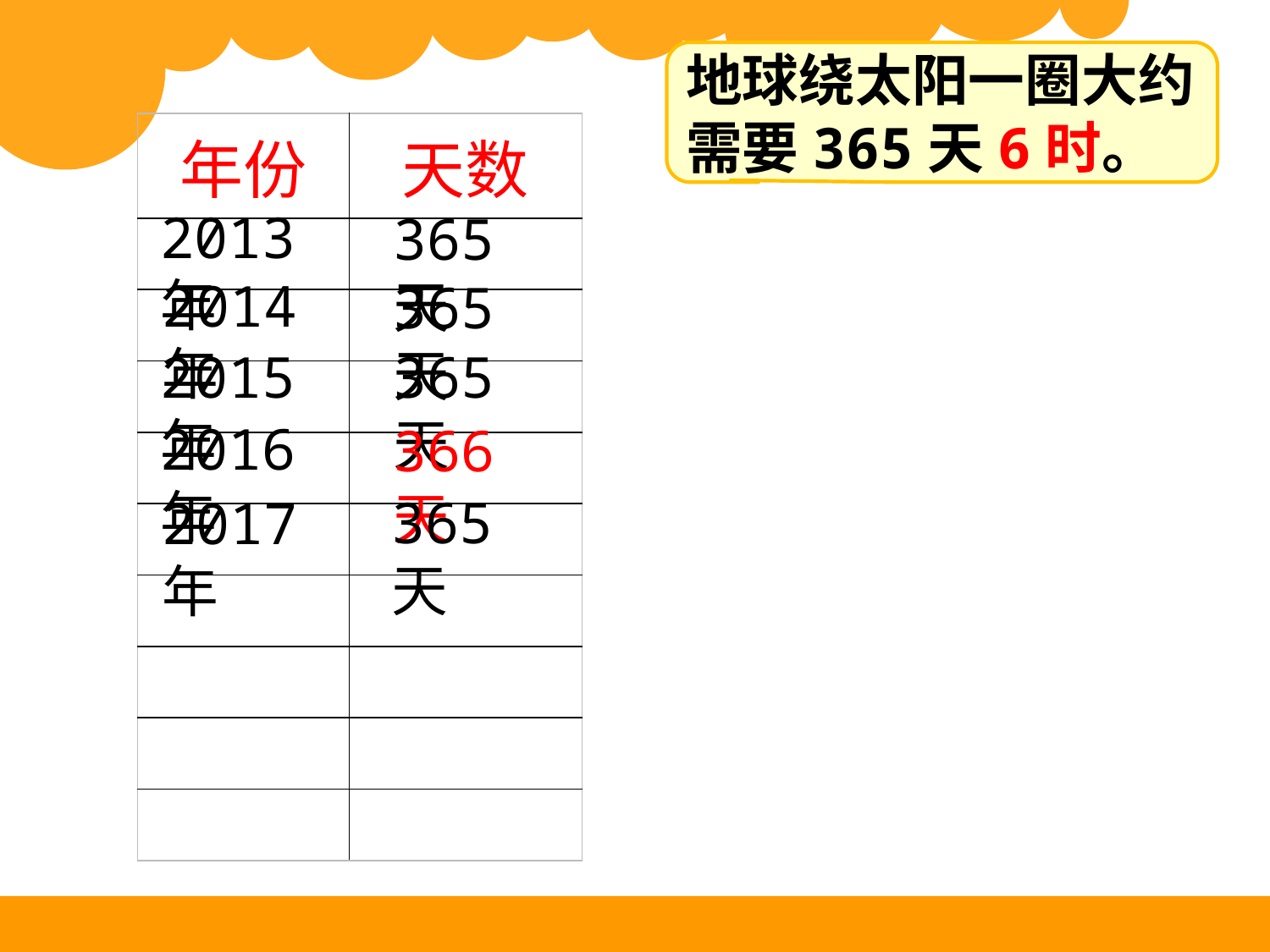

地球绕太阳一圈大约需要365天6时。
| 年份 | 天数 |
| --- | --- |
|  |  |
|  |  |
|  |  |
|  |  |
|  |  |
|  |  |
|  |  |
|  |  |
|  |  |
2013年
365天
2014年
365天
365天
2015年
2016年
366天
365天
2017年